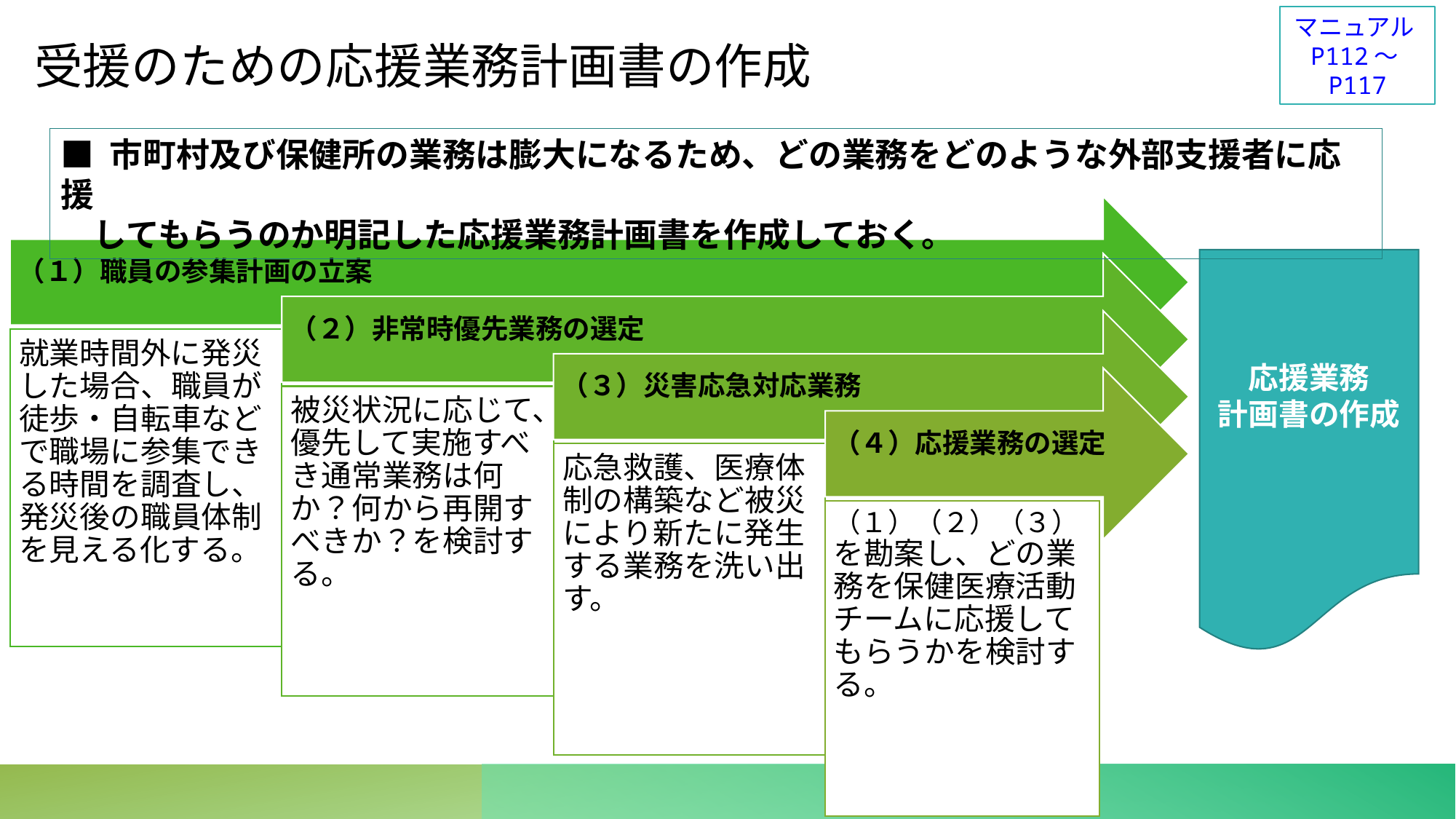

マニュアルP112～P117
受援のための応援業務計画書の作成
■ 市町村及び保健所の業務は膨大になるため、どの業務をどのような外部支援者に応援
　してもらうのか明記した応援業務計画書を作成しておく。
（１）職員の参集計画の立案
就業時間外に発災した場合、職員が徒歩・自転車などで職場に参集できる時間を調査し、発災後の職員体制を見える化する。
（２）非常時優先業務の選定
被災状況に応じて、優先して実施すべき通常業務は何か？何から再開すべきか？を検討する。
（３）災害応急対応業務
応急救護、医療体制の構築など被災により新たに発生する業務を洗い出す。
（４）応援業務の選定
（１）（２）（３）を勘案し、どの業務を保健医療活動チームに応援してもらうかを検討する。
応援業務
計画書の作成